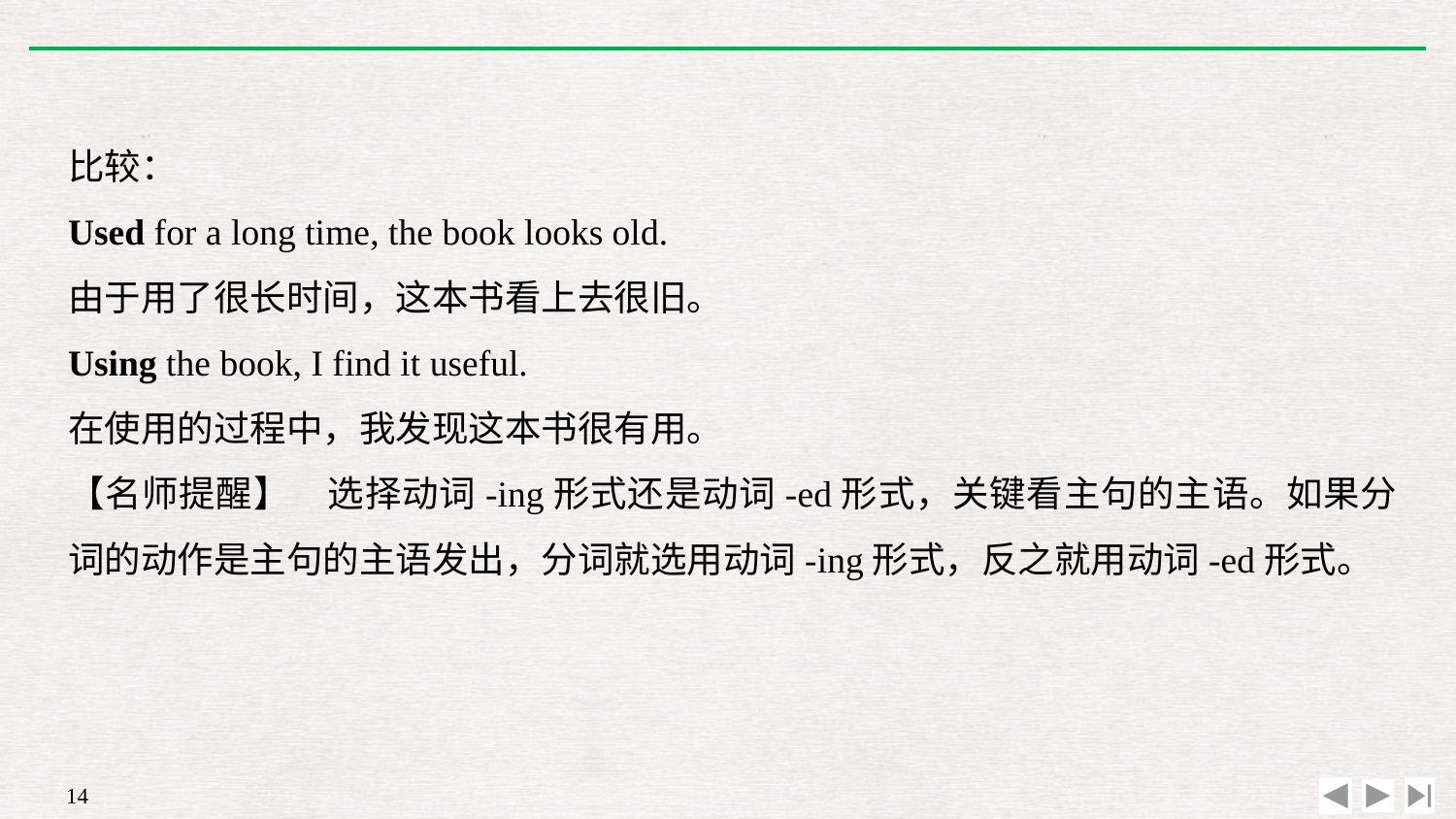

比较：
Used for a long time, the book looks old.
由于用了很长时间，这本书看上去很旧。
Using the book, I find it useful.
在使用的过程中，我发现这本书很有用。
【名师提醒】　选择动词-ing形式还是动词-ed形式，关键看主句的主语。如果分词的动作是主句的主语发出，分词就选用动词-ing形式，反之就用动词-ed形式。